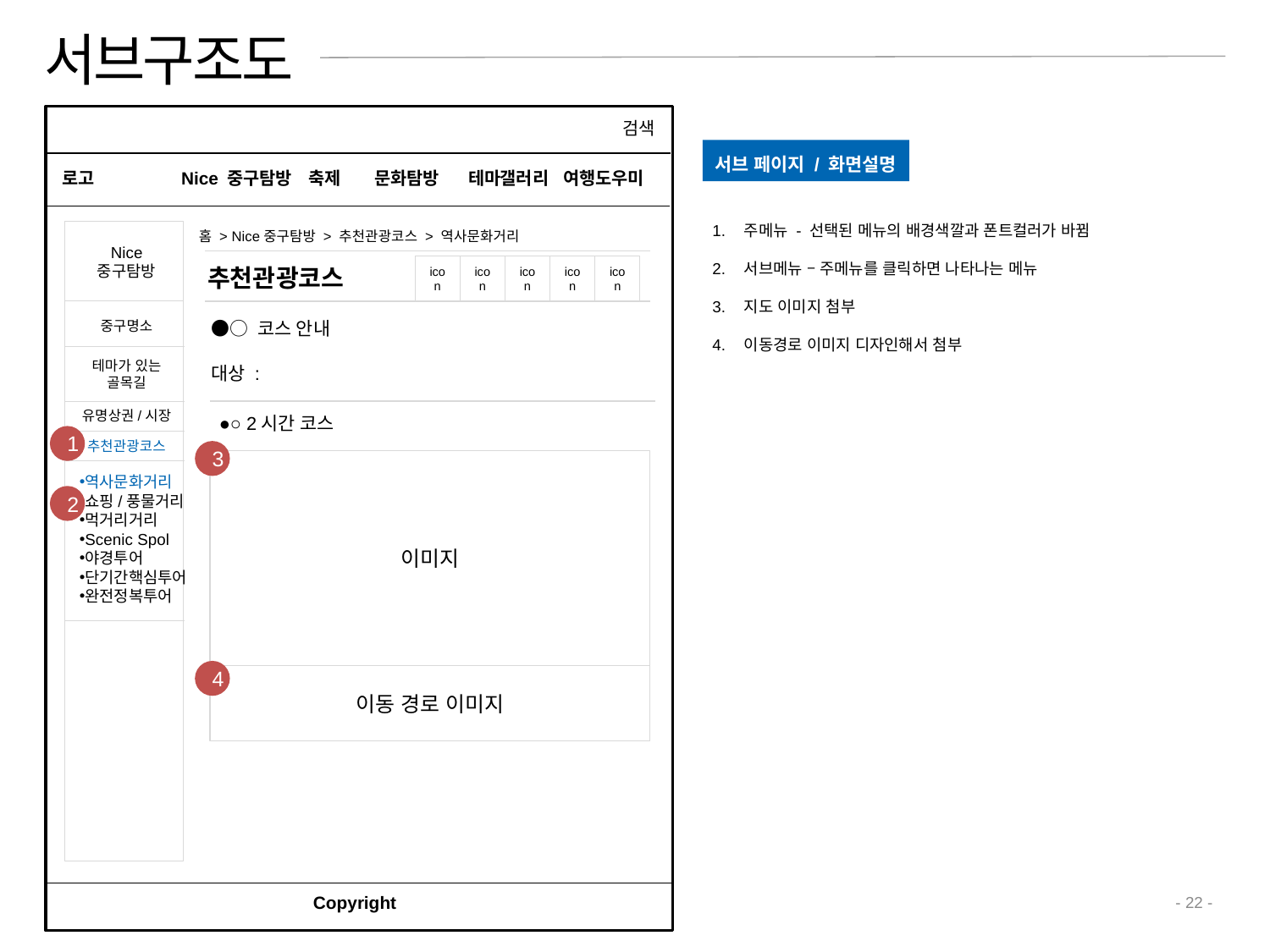

# 서브구조도
ㄷ
검색
서브 페이지 / 화면설명

로고
Nice 중구탐방	축제       문화탐방      테마갤러리   여행도우미
주메뉴 - 선택된 메뉴의 배경색깔과 폰트컬러가 바뀜
서브메뉴 – 주메뉴를 클릭하면 나타나는 메뉴
지도 이미지 첨부
이동경로 이미지 디자인해서 첨부

Nice
중구탐방
홈 > Nice중구탐방 > 추천관광코스 > 역사문화거리
추천관광코스
icon
icon
icon
icon
icon

중구명소
●○ 코스 안내

대상 :
테마가 있는
골목길
유명상권/시장
●○ 2시간 코스
1
추천관광코스
3
이미지
역사문화거리
쇼핑/풍물거리
먹거리거리
Scenic Spol
야경투어
단기간핵심투어
완전정복투어

2
4
이동 경로 이미지
Copyright